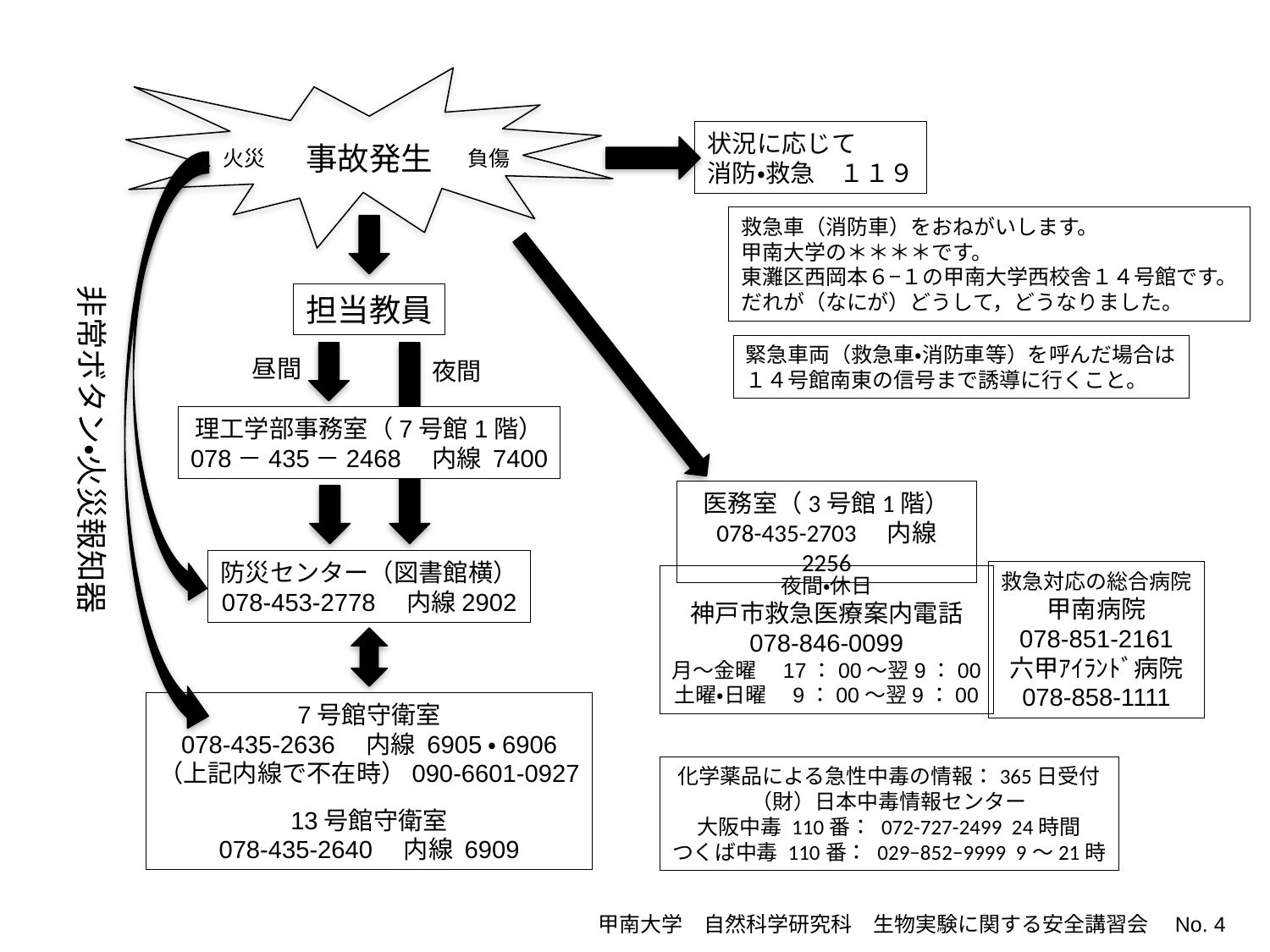

状況に応じて
消防・救急　１１９
事故発生

火災
負傷

救急車（消防車）をおねがいします。
甲南大学の＊＊＊＊です。
東灘区西岡本６−１の甲南大学西校舎１４号館です。
だれが（なにが）どうして，どうなりました。

非常ボタン・火災報知器
担当教員
緊急車両（救急車・消防車等）を呼んだ場合は
１４号館南東の信号まで誘導に行くこと。

昼間
夜間
理工学部事務室（7号館1階）
078－435－2468　内線 7400
医務室（3号館1階）
078-435-2703　内線 2256

防災センター（図書館横）
078-453-2778　内線2902
救急対応の総合病院
甲南病院
078-851-2161
六甲ｱｲﾗﾝﾄﾞ病院
078-858-1111
夜間・休日
神戸市救急医療案内電話
078-846-0099
月～金曜　17：00～翌9：00
土曜・日曜　9：00～翌9：00

7号館守衛室
078-435-2636　内線 6905・6906
（上記内線で不在時）090-6601-0927

13号館守衛室
078-435-2640　内線 6909
化学薬品による急性中毒の情報：365日受付
（財）日本中毒情報センター
大阪中毒 110番： 072-727-2499  24時間
つくば中毒 110番： 029−852−9999  9～21時
甲南大学　自然科学研究科　生物実験に関する安全講習会　No. 4